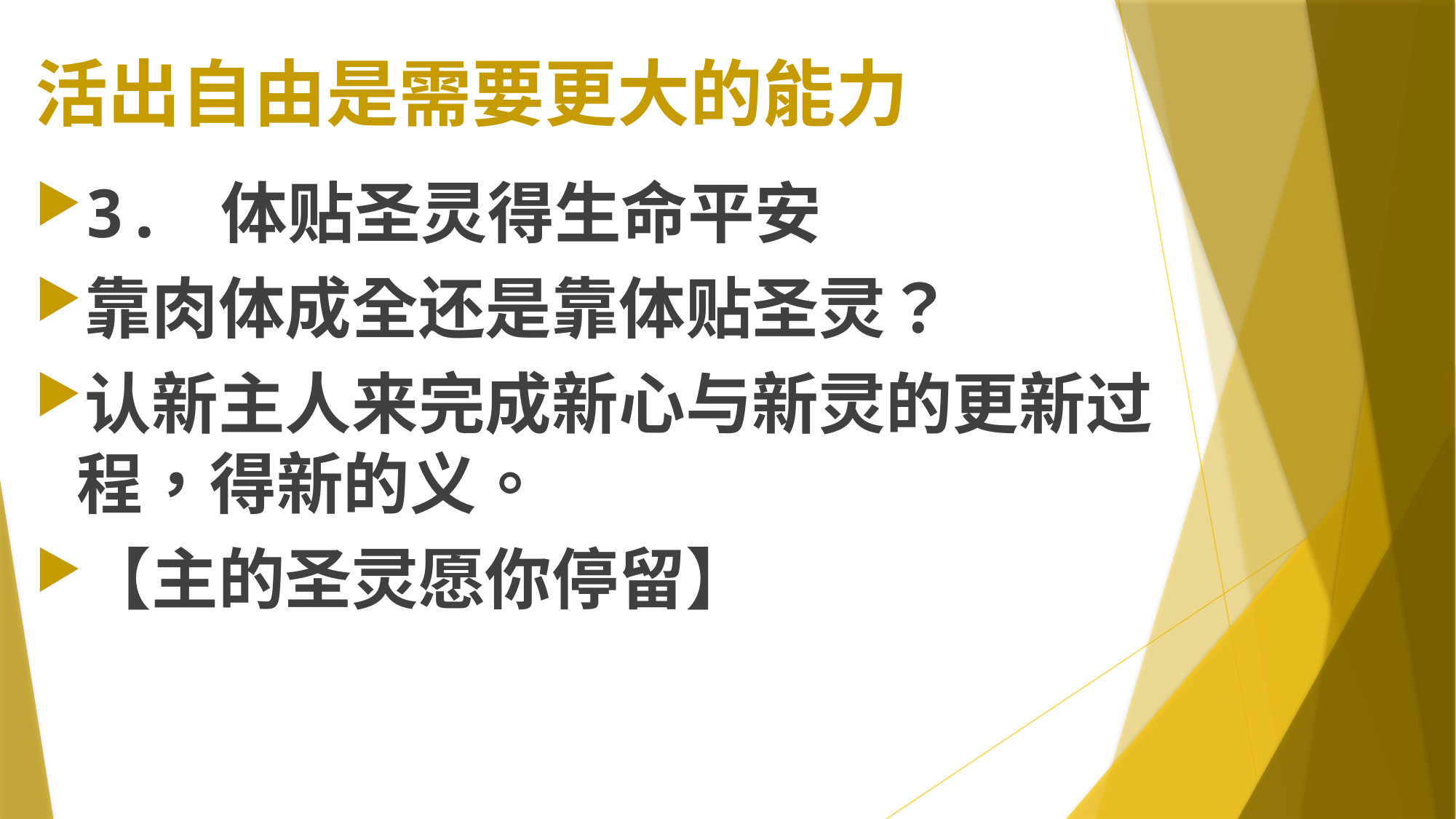

# 活出自由是需要更大的能力
3. 体贴圣灵得生命平安
靠肉体成全还是靠体贴圣灵？
认新主人来完成新心与新灵的更新过程，得新的义。
【主的圣灵愿你停留】